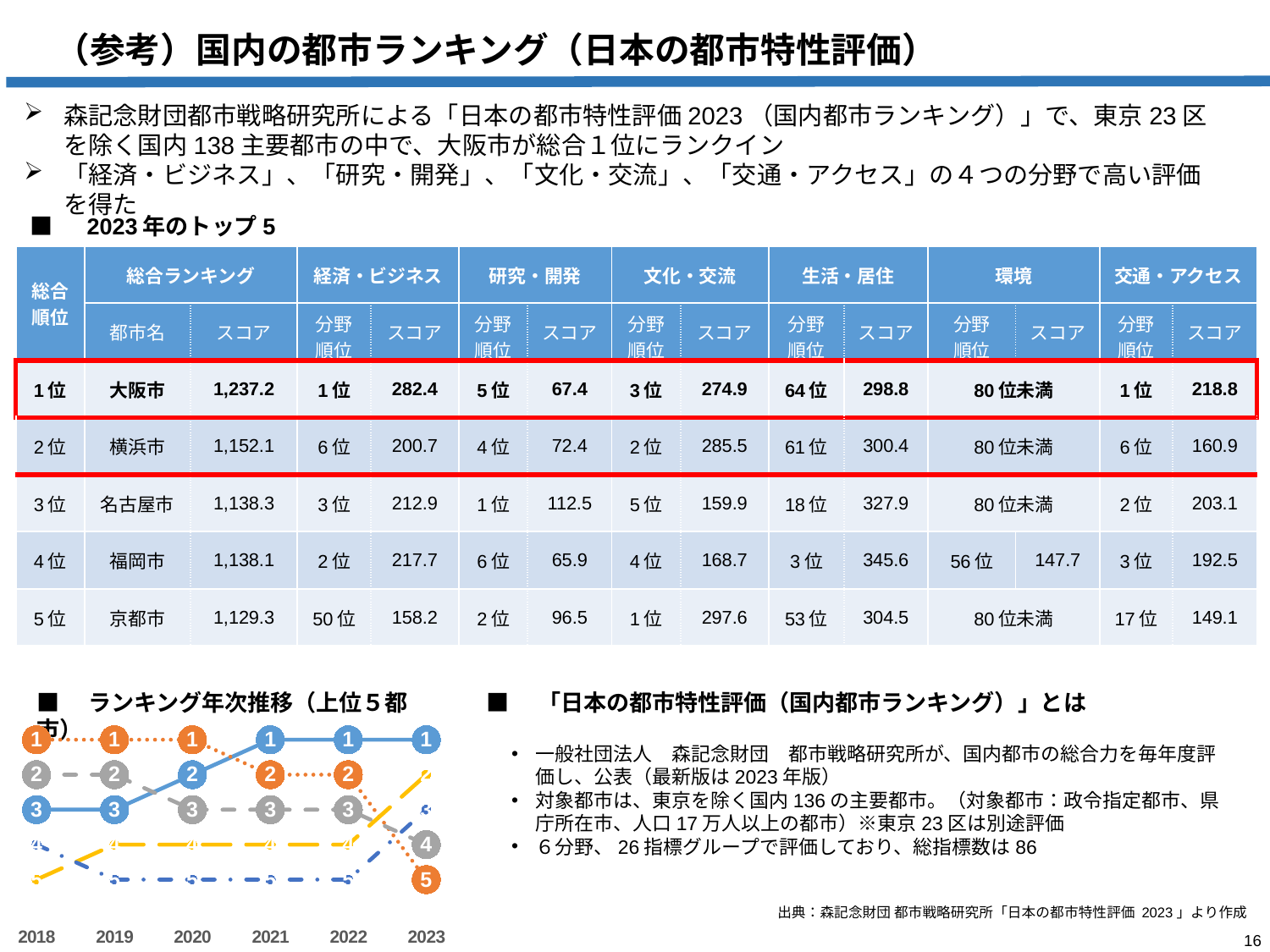

（参考）国内の都市ランキング（日本の都市特性評価）
森記念財団都市戦略研究所による「日本の都市特性評価2023（国内都市ランキング）」で、東京23区を除く国内138主要都市の中で、大阪市が総合１位にランクイン
「経済・ビジネス」、「研究・開発」、「文化・交流」、「交通・アクセス」の４つの分野で高い評価を得た
■　2023年のトップ5
| 総合 順位 | 総合ランキング |  | 経済・ビジネス |  | 研究・開発 |  | 文化・交流 |  | 生活・居住 |  | 環境 |  | 交通・アクセス |  |
| --- | --- | --- | --- | --- | --- | --- | --- | --- | --- | --- | --- | --- | --- | --- |
|  | 都市名 | スコア | 分野 順位 | スコア | 分野 順位 | スコア | 分野 順位 | スコア | 分野 順位 | スコア | 分野 順位 | スコア | 分野 順位 | スコア |
| 1位 | 大阪市 | 1,237.2 | 1位 | 282.4 | 5位 | 67.4 | 3位 | 274.9 | 64位 | 298.8 | 80位未満 |  | 1位 | 218.8 |
| 2位 | 横浜市 | 1,152.1 | 6位 | 200.7 | 4位 | 72.4 | 2位 | 285.5 | 61位 | 300.4 | 80位未満 |  | 6位 | 160.9 |
| 3位 | 名古屋市 | 1,138.3 | 3位 | 212.9 | 1位 | 112.5 | 5位 | 159.9 | 18位 | 327.9 | 80位未満 |  | 2位 | 203.1 |
| 4位 | 福岡市 | 1,138.1 | 2位 | 217.7 | 6位 | 65.9 | 4位 | 168.7 | 3位 | 345.6 | 56位 | 147.7 | 3位 | 192.5 |
| 5位 | 京都市 | 1,129.3 | 50位 | 158.2 | 2位 | 96.5 | 1位 | 297.6 | 53位 | 304.5 | 80位未満 |  | 17位 | 149.1 |
■　ランキング年次推移（上位５都市）
■　「日本の都市特性評価（国内都市ランキング）」とは

### Chart

| Category | 大阪市 | 京都市 | 福岡市 | 横浜市 | 名古屋市 |
|---|---|---|---|---|---|
| 2018 | -3.0 | -1.0 | -2.0 | -5.0 | -4.0 |
| 2019 | -3.0 | -1.0 | -2.0 | -4.0 | -5.0 |
| 2020 | -2.0 | -1.0 | -3.0 | -4.0 | -5.0 |
| 2021 | -1.0 | -2.0 | -3.0 | -4.0 | -5.0 |
| 2022 | -1.0 | -2.0 | -3.0 | -4.0 | -5.0 |
| 2023 | -1.0 | -5.0 | -4.0 | -2.0 | -3.0 |
一般社団法人　森記念財団　都市戦略研究所が、国内都市の総合力を毎年度評価し、公表（最新版は2023年版）
対象都市は、東京を除く国内136の主要都市。（対象都市：政令指定都市、県庁所在市、人口17万人以上の都市）※東京23区は別途評価
６分野、26指標グループで評価しており、総指標数は86
出典：森記念財団 都市戦略研究所「日本の都市特性評価 2023」より作成
16